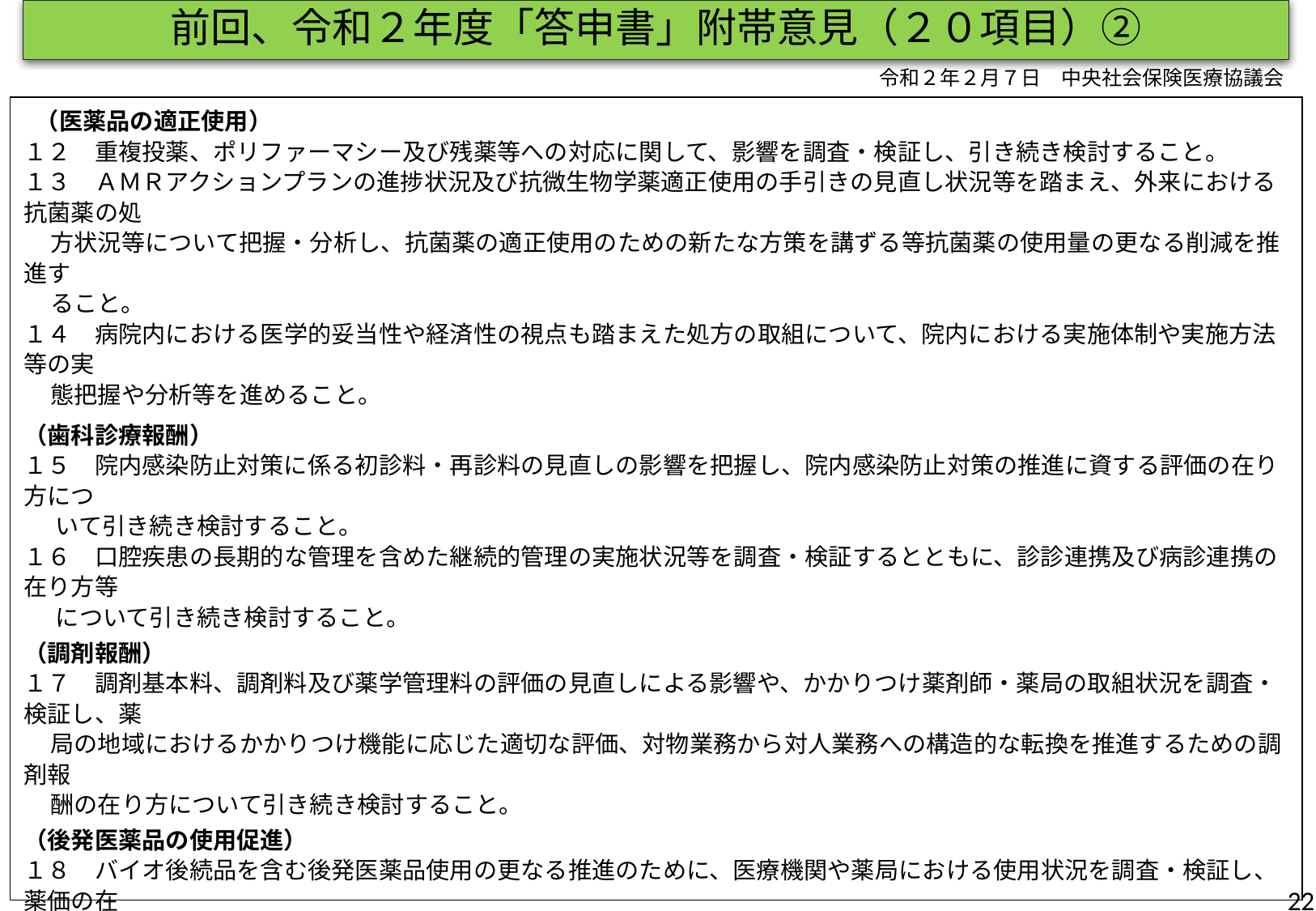

前回、令和２年度「答申書」附帯意見（２０項目）②
令和２年２月７日　中央社会保険医療協議会

 （医薬品の適正使用）
１２　重複投薬、ポリファーマシー及び残薬等への対応に関して、影響を調査・検証し、引き続き検討すること。
１３　ＡＭＲアクションプランの進捗状況及び抗微生物学薬適正使用の手引きの見直し状況等を踏まえ、外来における抗菌薬の処
    方状況等について把握・分析し、抗菌薬の適正使用のための新たな方策を講ずる等抗菌薬の使用量の更なる削減を推進す
    ること。
１４　病院内における医学的妥当性や経済性の視点も踏まえた処方の取組について、院内における実施体制や実施方法等の実
    態把握や分析等を進めること。
（歯科診療報酬）
１５　院内感染防止対策に係る初診料・再診料の見直しの影響を把握し、院内感染防止対策の推進に資する評価の在り方につ
     いて引き続き検討すること。
１６　口腔疾患の長期的な管理を含めた継続的管理の実施状況等を調査・検証するとともに、診診連携及び病診連携の在り方等
     について引き続き検討すること。
（調剤報酬）
１７　調剤基本料、調剤料及び薬学管理料の評価の見直しによる影響や、かかりつけ薬剤師・薬局の取組状況を調査・検証し、薬
    局の地域におけるかかりつけ機能に応じた適切な評価、対物業務から対人業務への構造的な転換を推進するための調剤報
    酬の在り方について引き続き検討すること。
（後発医薬品の使用促進）
１８　バイオ後続品を含む後発医薬品使用の更なる推進のために、医療機関や薬局における使用状況を調査・検証し、薬価の在
     り方や診療報酬における更なる使用促進策について引き続き検討すること。
（医療技術の評価）
１９　医療技術の高度化や専門化に対応して、費用対効果の観点を踏まえつつ、イノベーションの評価等がより適切となるよう引
     き続き検討すること。
（その他）
２０　医療機関と関係機関との連携の下で提供される医療について、その実態に応じた報酬の在り方について引き続き検討する
     こと。
22